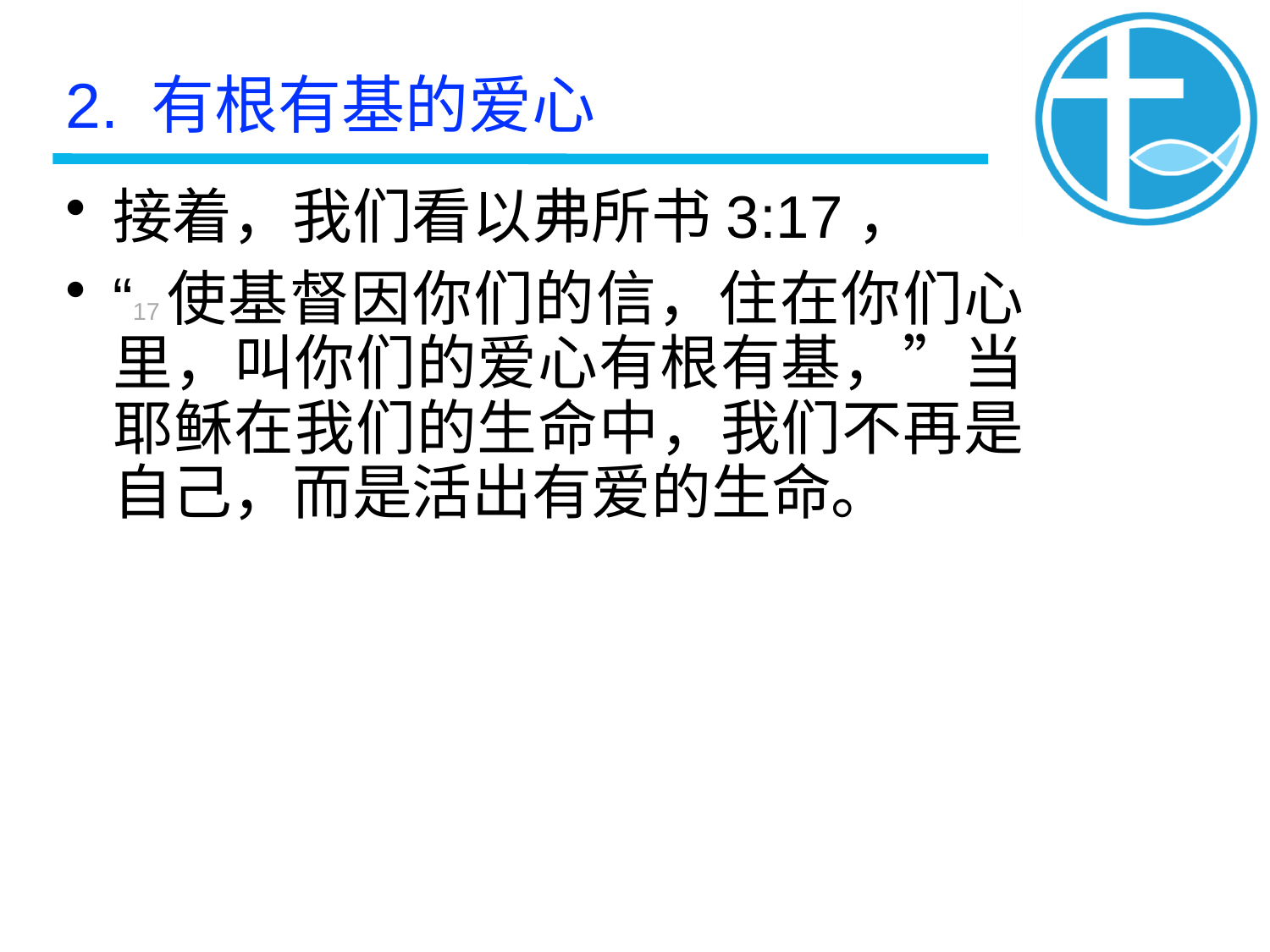

2. 有根有基的爱心
接着，我们看以弗所书3:17，
“17使基督因你们的信，住在你们心里，叫你们的爱心有根有基，”当耶稣在我们的生命中，我们不再是自己，而是活出有爱的生命。